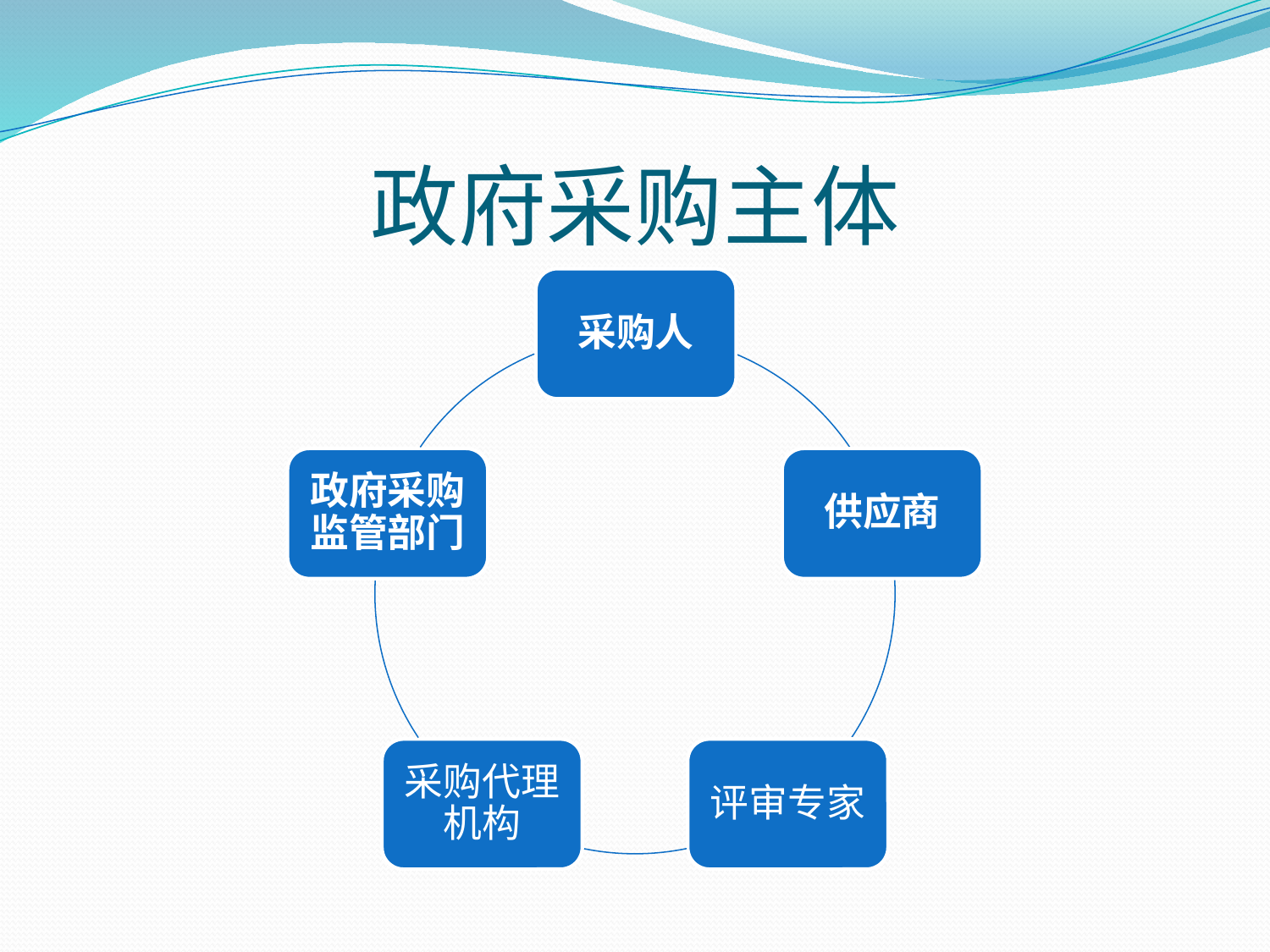

# 政府采购主体
采购人
供应商
评审专家
采购代理机构
政府采购监管部门